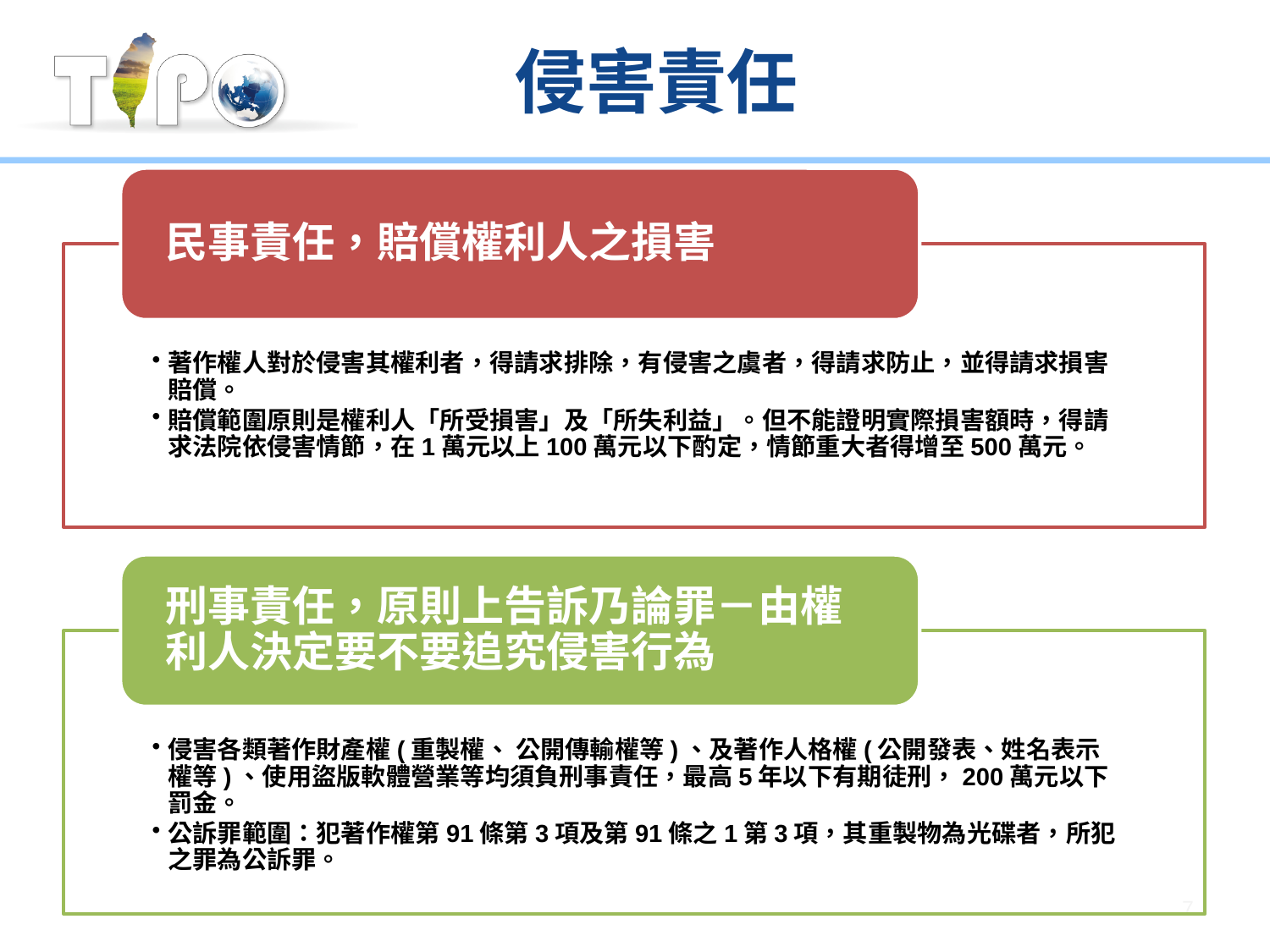

# 侵害責任
著作權人對於侵害其權利者，得請求排除，有侵害之虞者，得請求防止，並得請求損害賠償。
賠償範圍原則是權利人「所受損害」及「所失利益」。但不能證明實際損害額時，得請求法院依侵害情節，在1萬元以上100萬元以下酌定，情節重大者得增至500萬元。
民事責任，賠償權利人之損害
侵害各類著作財產權(重製權、 公開傳輸權等)、及著作人格權(公開發表、姓名表示權等)、使用盜版軟體營業等均須負刑事責任，最高5年以下有期徒刑，200萬元以下罰金。
公訴罪範圍：犯著作權第91條第3項及第91條之1第3項，其重製物為光碟者，所犯之罪為公訴罪。
刑事責任，原則上告訴乃論罪－由權利人決定要不要追究侵害行為
7